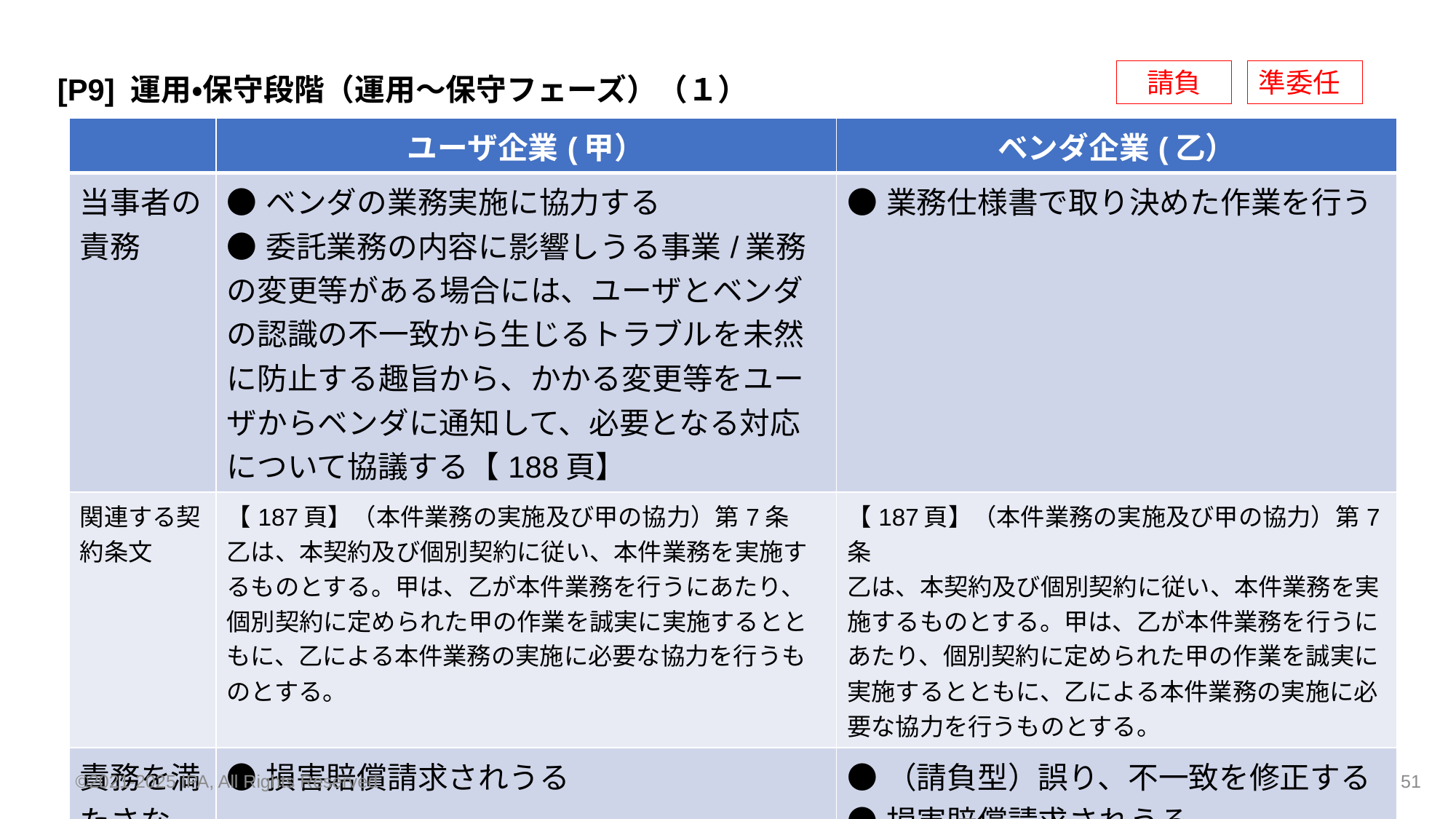

請負
準委任
[P9] 運用・保守段階（運用～保守フェーズ）（１）
|  | ユーザ企業(甲） | ベンダ企業(乙） |
| --- | --- | --- |
| 当事者の責務 | ●ベンダの業務実施に協力する ●委託業務の内容に影響しうる事業/業務の変更等がある場合には、ユーザとベンダの認識の不一致から生じるトラブルを未然に防止する趣旨から、かかる変更等をユーザからベンダに通知して、必要となる対応について協議する【188頁】 | ●業務仕様書で取り決めた作業を行う |
| 関連する契約条文 | 【187頁】（本件業務の実施及び甲の協力）第7条 乙は、本契約及び個別契約に従い、本件業務を実施するものとする。甲は、乙が本件業務を行うにあたり、個別契約に定められた甲の作業を誠実に実施するとともに、乙による本件業務の実施に必要な協力を行うものとする。 | 【187頁】（本件業務の実施及び甲の協力）第7条 乙は、本契約及び個別契約に従い、本件業務を実施するものとする。甲は、乙が本件業務を行うにあたり、個別契約に定められた甲の作業を誠実に実施するとともに、乙による本件業務の実施に必要な協力を行うものとする。 |
| 責務を満たさなかった場合の処置（説明） | ●損害賠償請求されうる | ●（請負型）誤り、不一致を修正する ●損害賠償請求されうる |
©2021-2025 IPA, All Rights Reserved
51